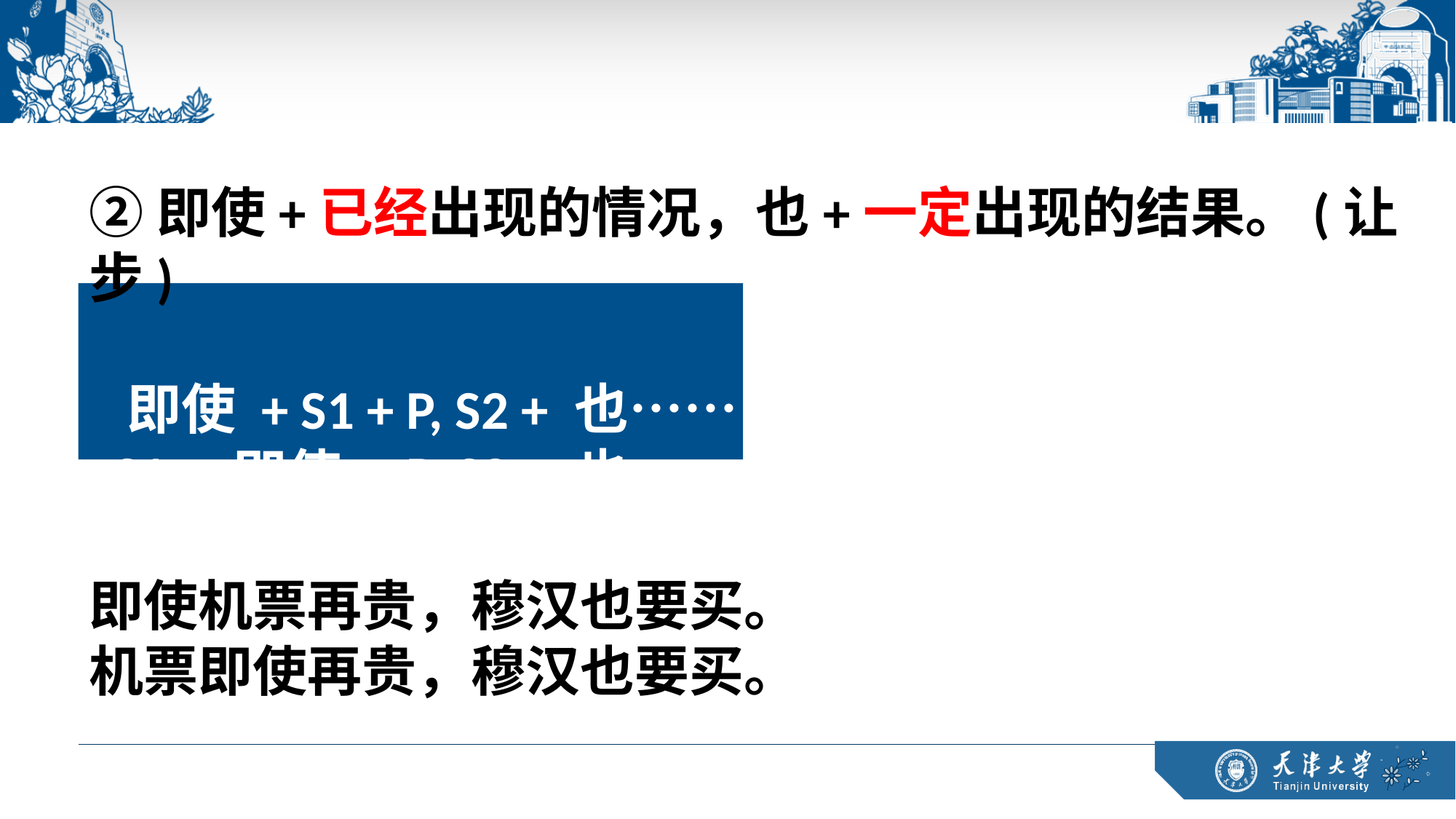

②即使+已经出现的情况，也+一定出现的结果。(让步)

  即使 + S1 + P, S2 + 也……
  S1 + 即使 + P, S2 + 也……

即使机票再贵，穆汉也要买。
机票即使再贵，穆汉也要买。